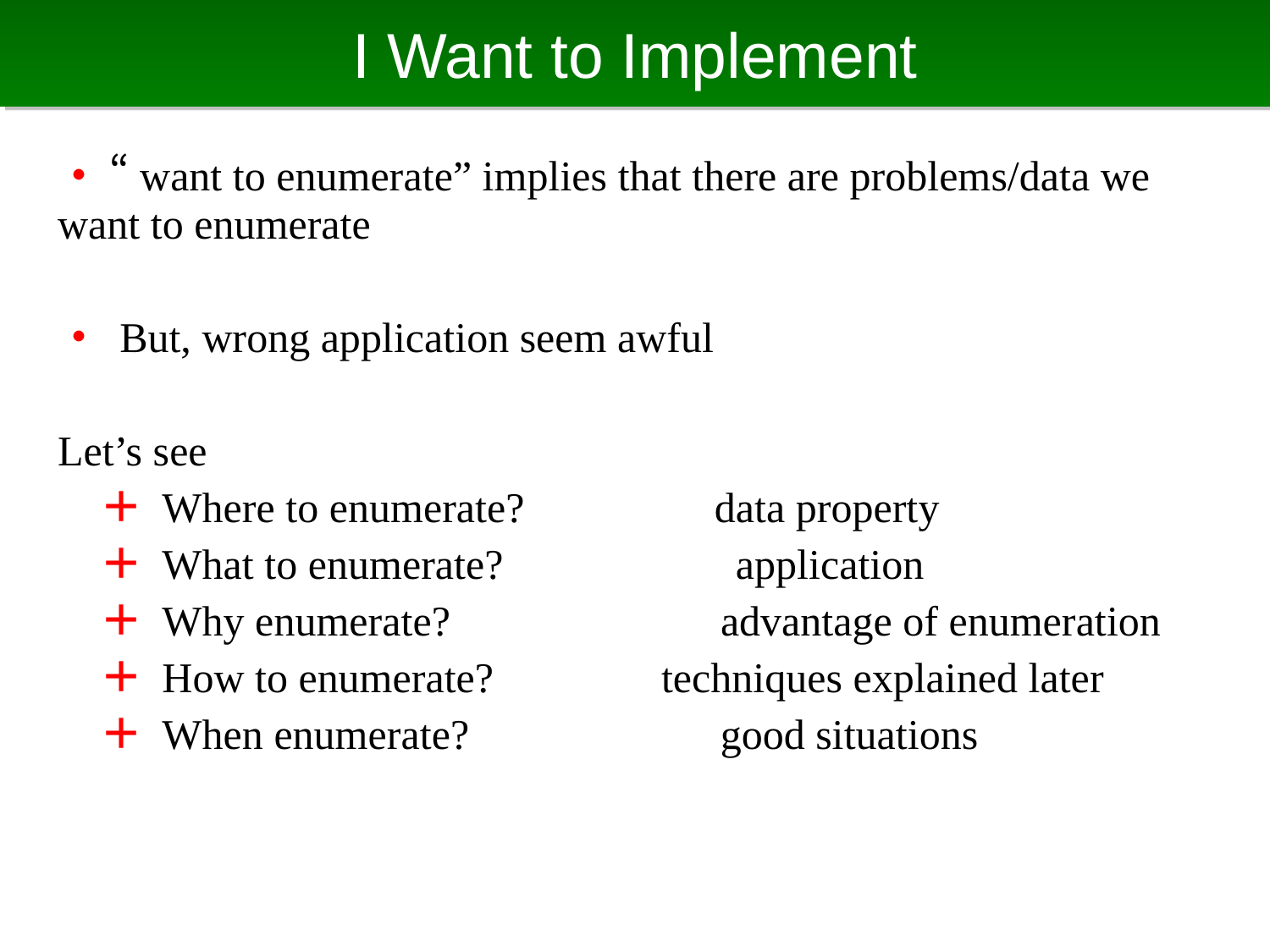

# I Want to Implement
・ “want to enumerate” implies that there are problems/data we want to enumerate

・ But, wrong application seem awful

Let’s see
　＋ Where to enumerate?　　　　data property
　＋ What to enumerate?　　　　　application
　＋ Why enumerate?　　　　　    advantage of enumeration
　＋ How to enumerate?　           techniques explained later
　＋ When enumerate?　　　　　  good situations